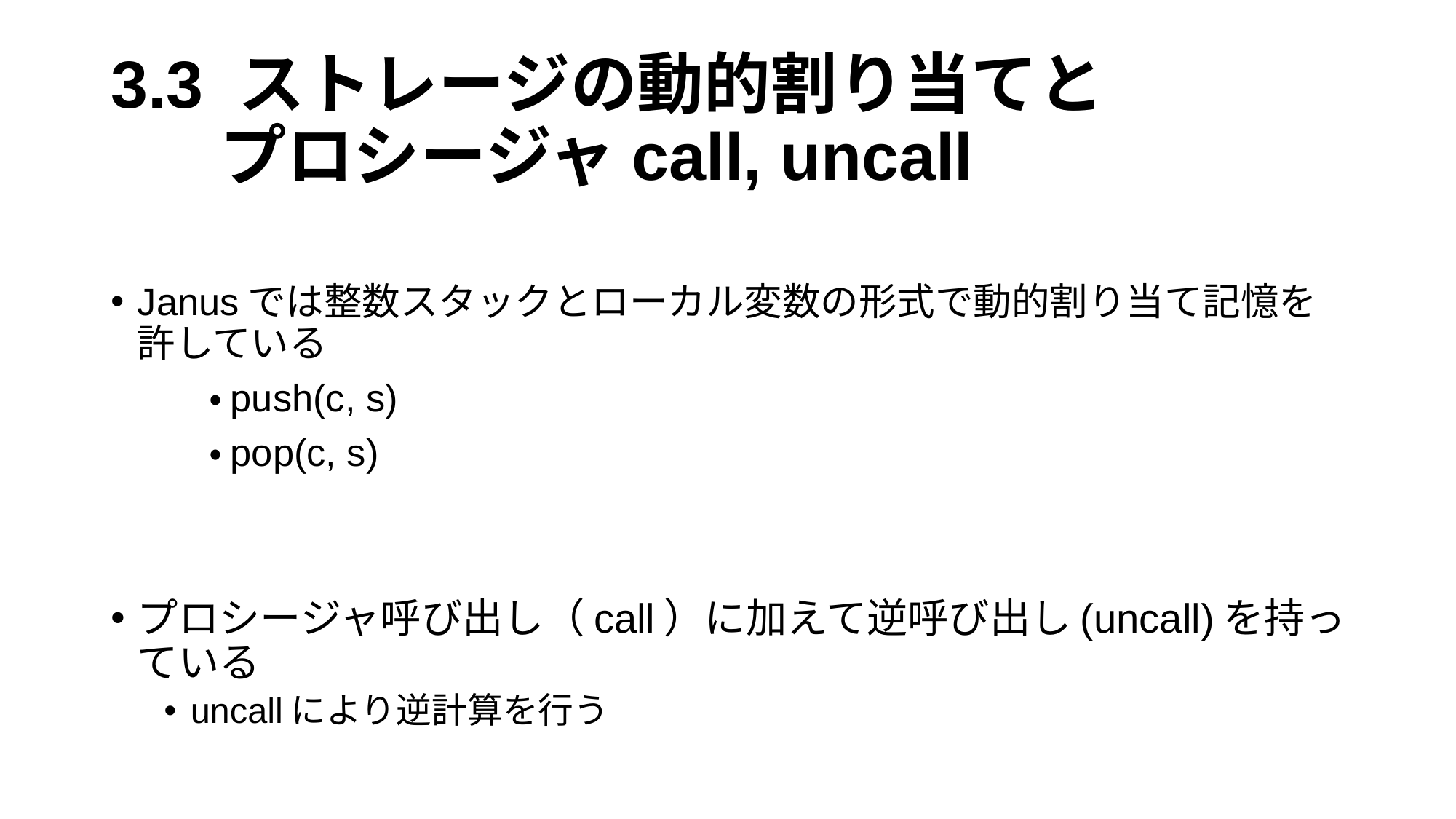

# 3.3 ストレージの動的割り当てと プロシージャcall, uncall

Janusでは整数スタックとローカル変数の形式で動的割り当て記憶を許している
	・push(c, s)
	・pop(c, s)

プロシージャ呼び出し（call）に加えて逆呼び出し(uncall)を持っている
uncallにより逆計算を行う